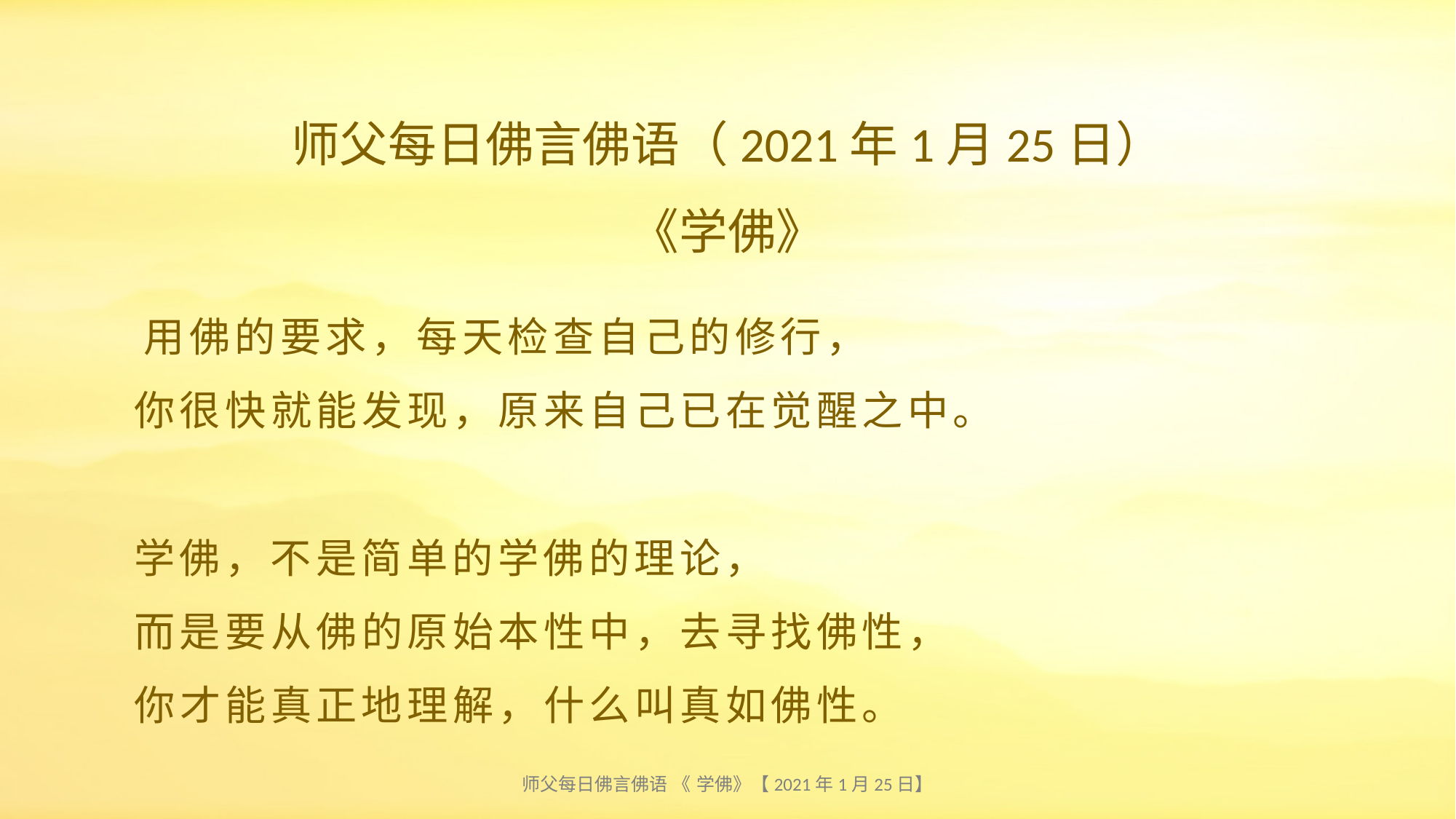

师父每日佛言佛语（2021年1月25日）
《学佛》
# 用佛的要求，每天检查自己的修行， 你很快就能发现，原来自己已在觉醒之中。 学佛，不是简单的学佛的理论， 而是要从佛的原始本性中，去寻找佛性， 你才能真正地理解，什么叫真如佛性。
师父每日佛言佛语 《 学佛》【2021年1月25日】